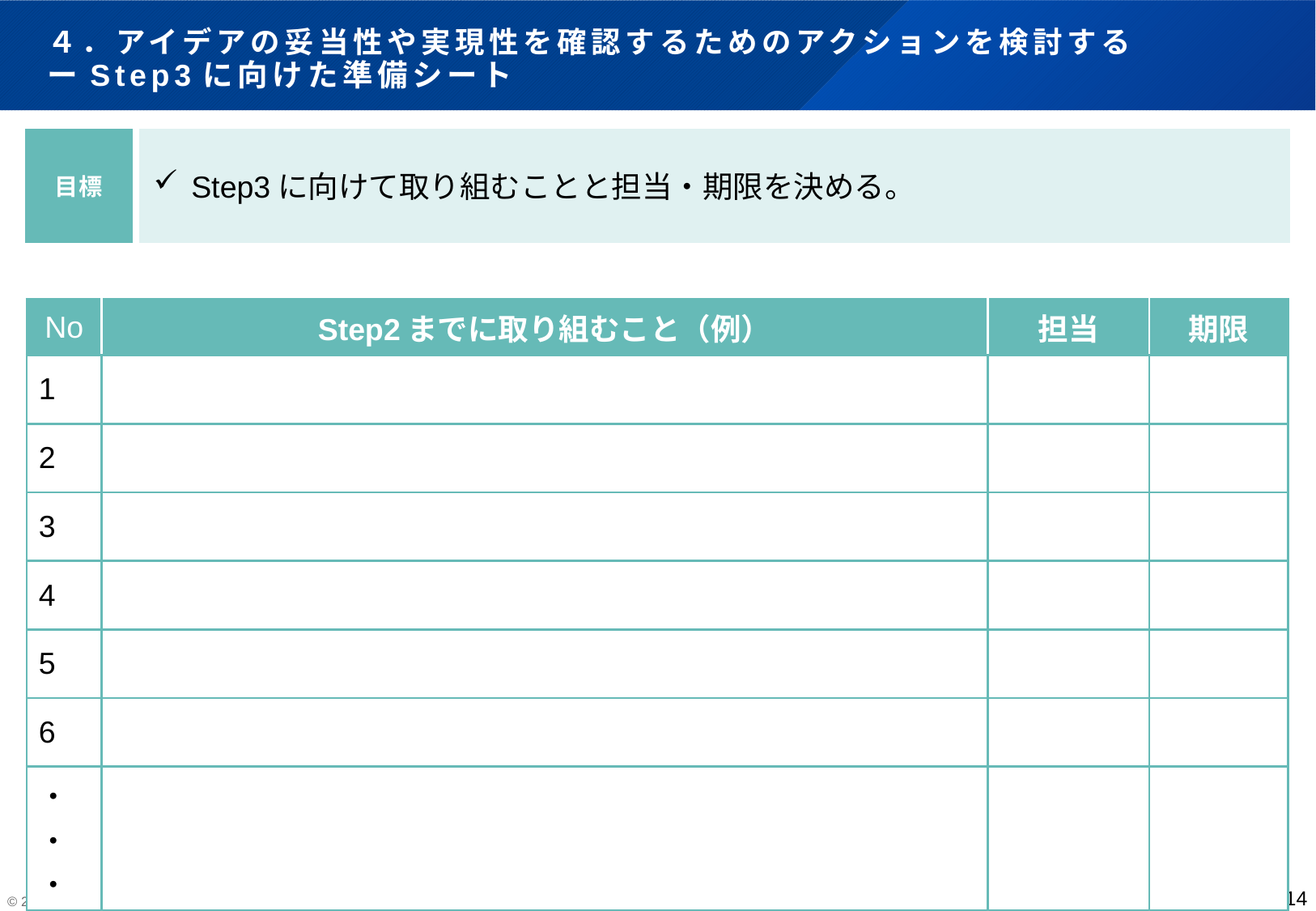

# ４．アイデアの妥当性や実現性を確認するためのアクションを検討する ーStep3に向けた準備シート
目標
Step3に向けて取り組むことと担当・期限を決める。
| No | Step2までに取り組むこと（例） | 担当 | 期限 |
| --- | --- | --- | --- |
| 1 |  |  |  |
| 2 |  |  |  |
| 3 |  |  |  |
| 4 |  |  |  |
| 5 |  |  |  |
| 6 |  |  |  |
| ・・・ |  |  |  |
14